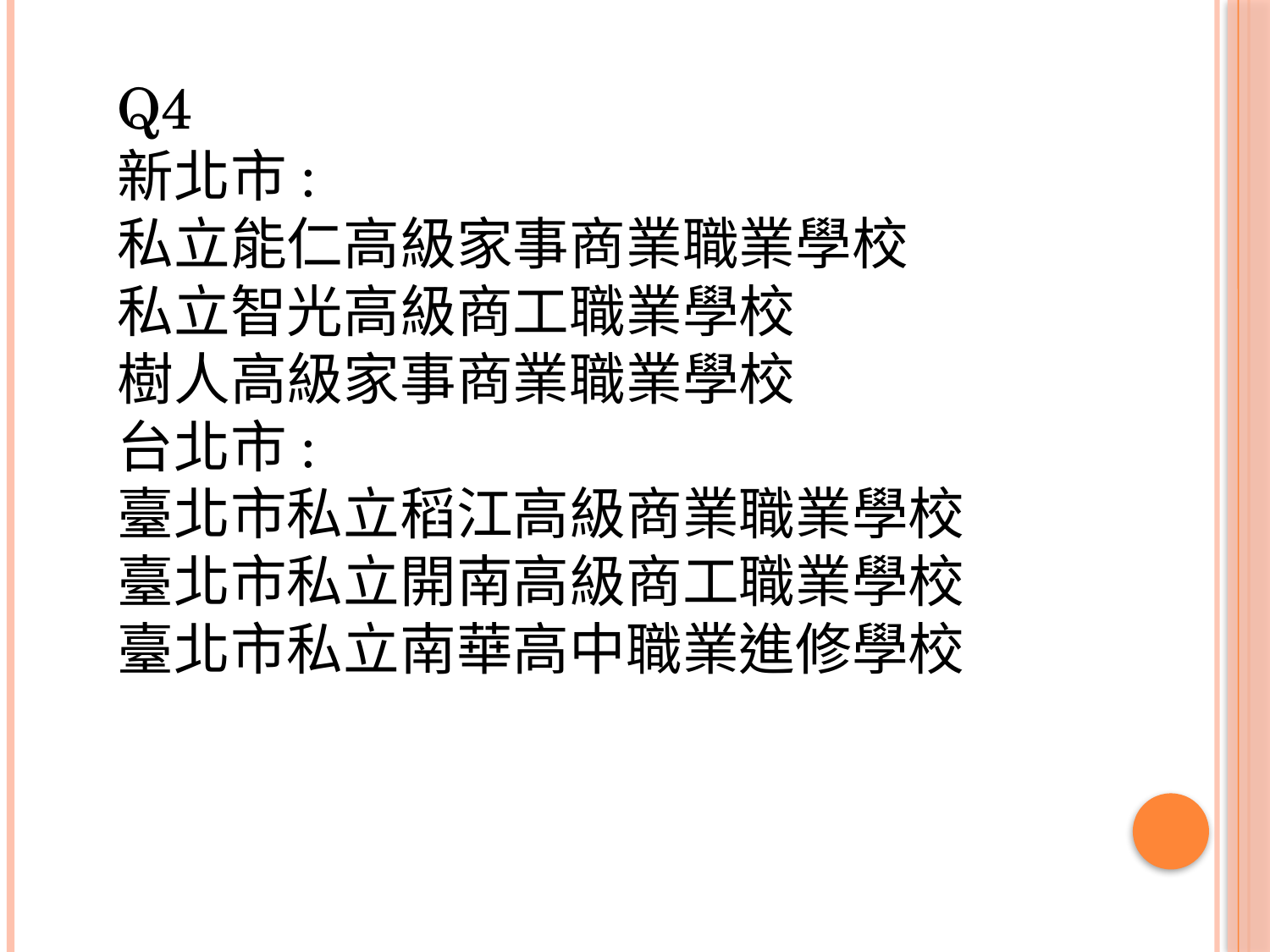

Q4
新北市:
私立能仁高級家事商業職業學校              私立智光高級商工職業學校
樹人高級家事商業職業學校
台北市:
臺北市私立稻江高級商業職業學校
臺北市私立開南高級商工職業學校
臺北市私立南華高中職業進修學校